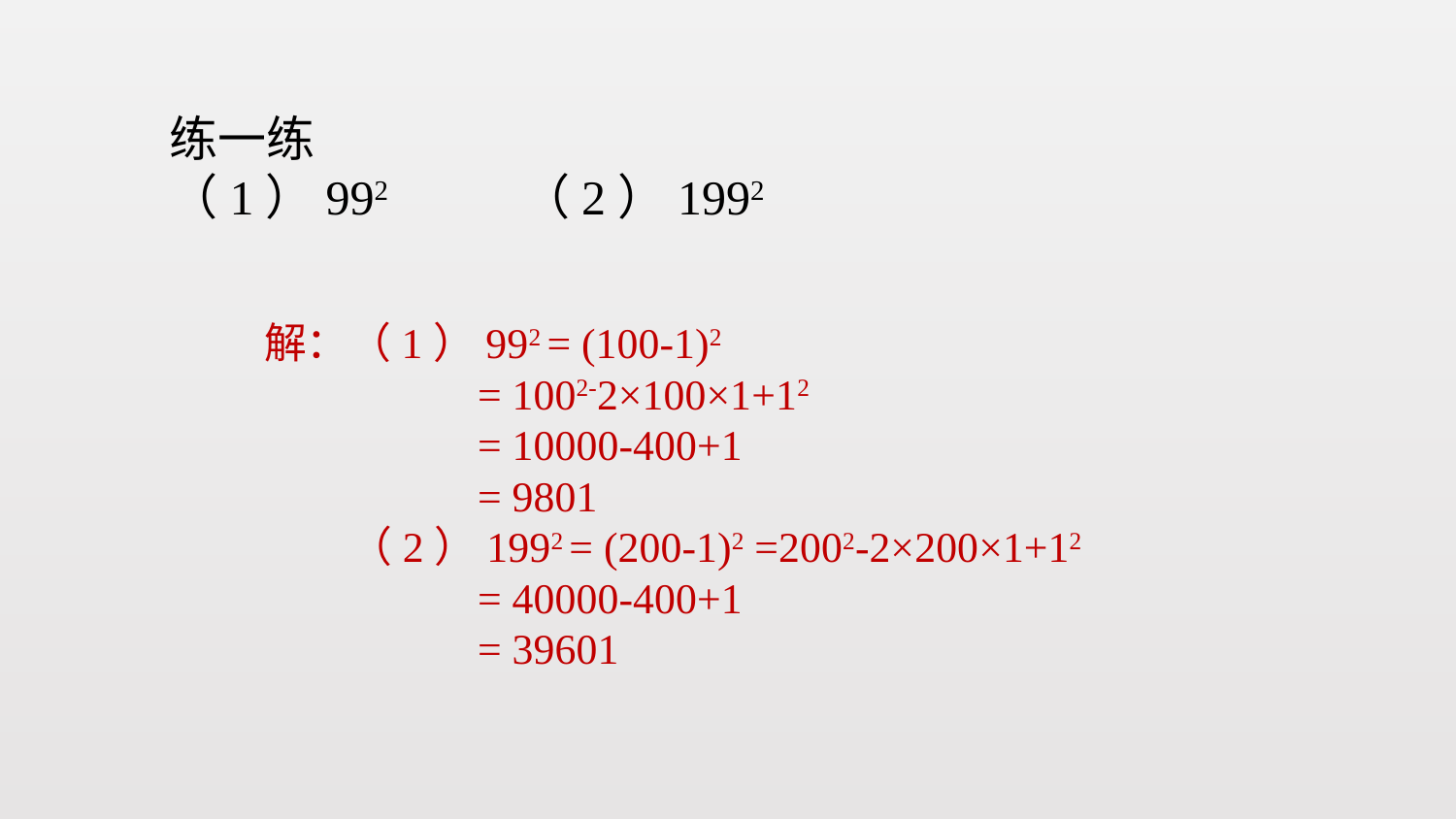

练一练
（1）992          （2）1992
解：（1）992 = (100-1)2
                    = 1002-2×100×1+12
                    = 10000-400+1
                    = 9801
        （2）1992 = (200-1)2 =2002-2×200×1+12
                    = 40000-400+1
                    = 39601